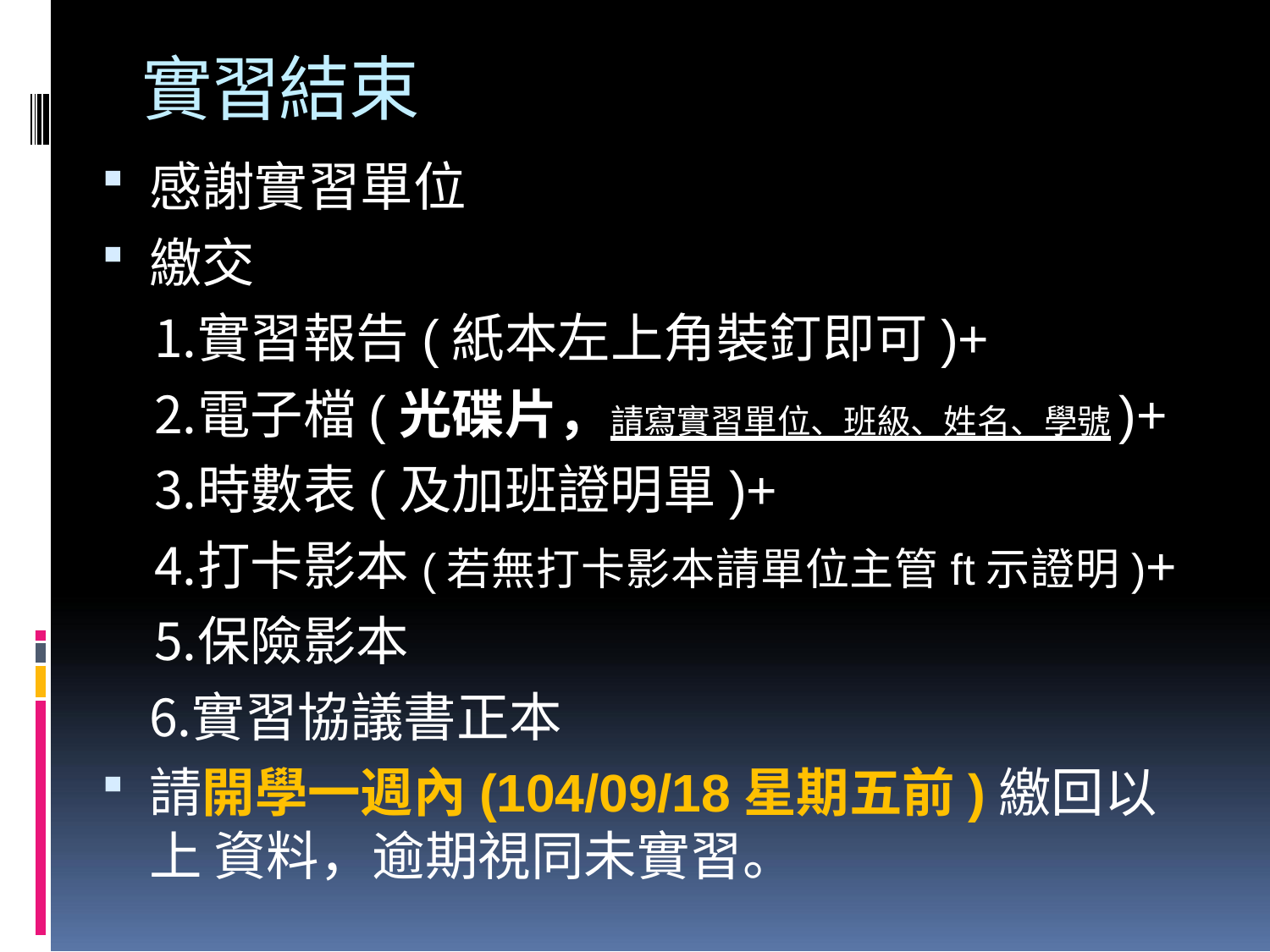

# 實習結束
感謝實習單位
繳交
實習報告(紙本左上角裝釘即可)+
電子檔(光碟片，請寫實習單位、班級、姓名、學號)+
時數表(及加班證明單)+
打卡影本(若無打卡影本請單位主管ft示證明)+
保險影本
實習協議書正本
請開學⼀週內(104/09/18星期五前)繳回以上 資料，逾期視同未實習。